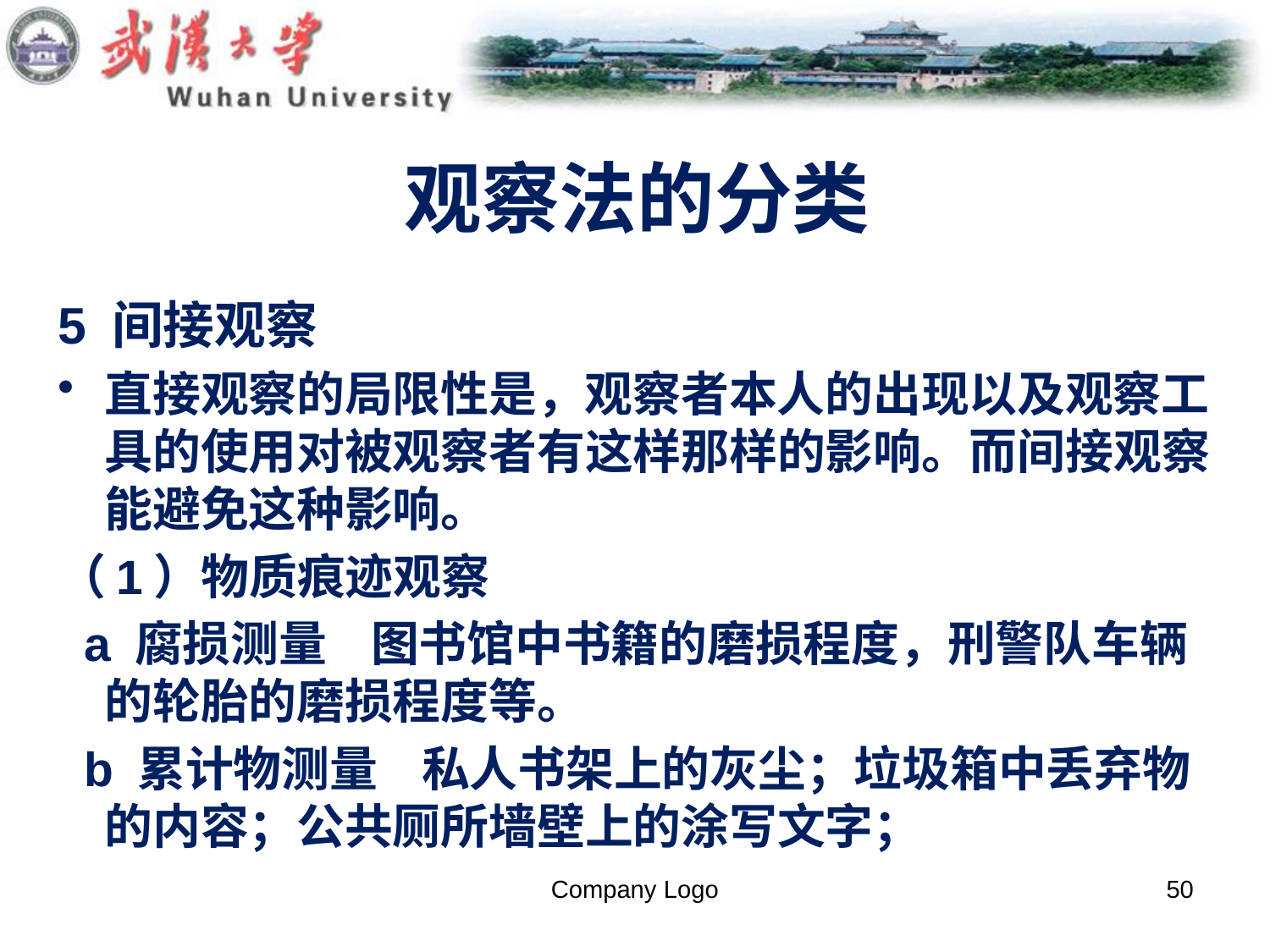

# 观察法的分类
5 间接观察
直接观察的局限性是，观察者本人的出现以及观察工具的使用对被观察者有这样那样的影响。而间接观察能避免这种影响。
（1）物质痕迹观察
  a 腐损测量    图书馆中书籍的磨损程度，刑警队车辆的轮胎的磨损程度等。
  b 累计物测量    私人书架上的灰尘；垃圾箱中丢弃物的内容；公共厕所墙壁上的涂写文字；
Company Logo
50